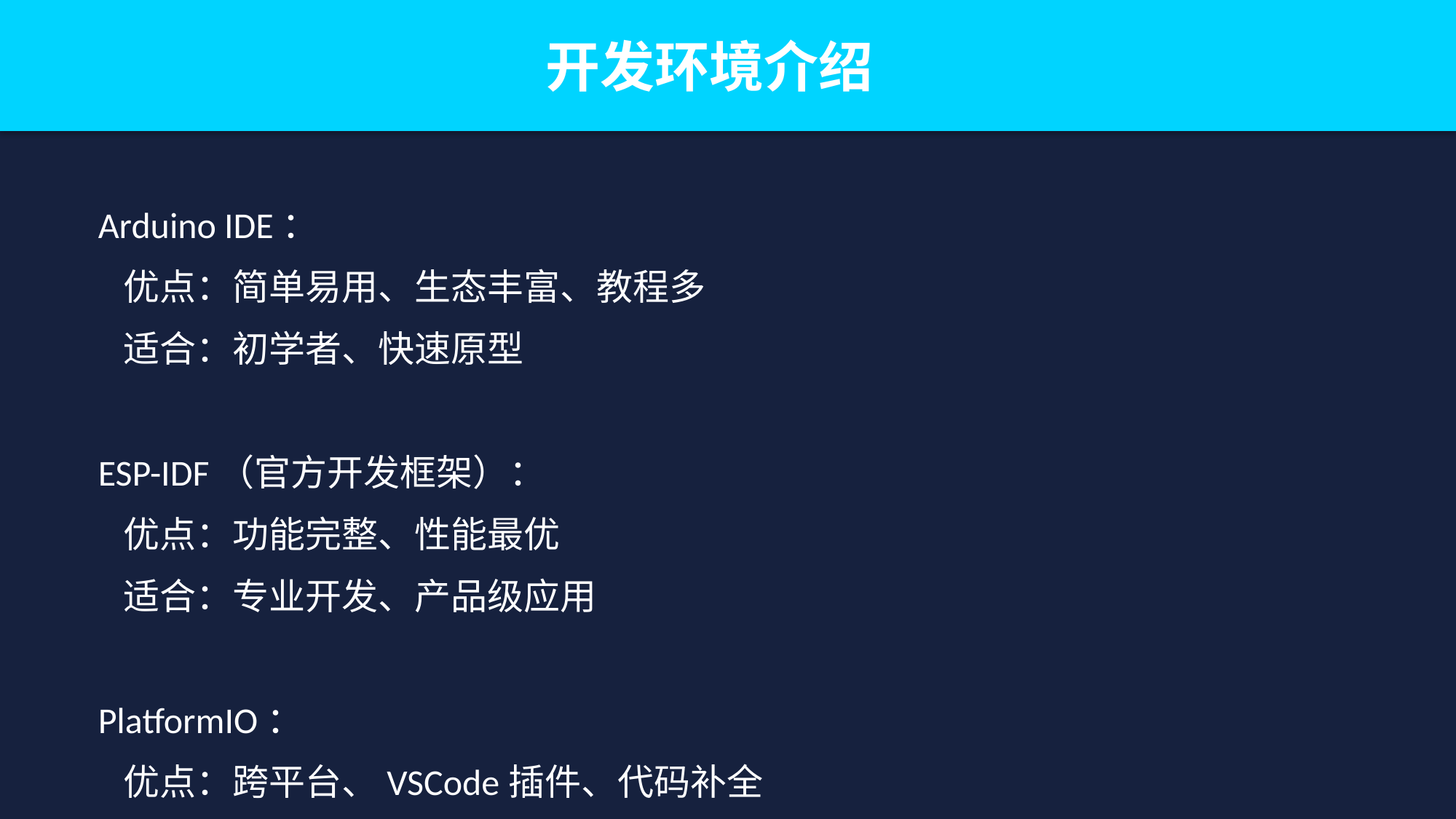

开发环境介绍
Arduino IDE：
  优点：简单易用、生态丰富、教程多
  适合：初学者、快速原型

ESP-IDF（官方开发框架）：
  优点：功能完整、性能最优
  适合：专业开发、产品级应用

PlatformIO：
  优点：跨平台、VSCode插件、代码补全
  适合：进阶用户、大型项目

本课程使用：Arduino IDE + VSCode + PlatformIO